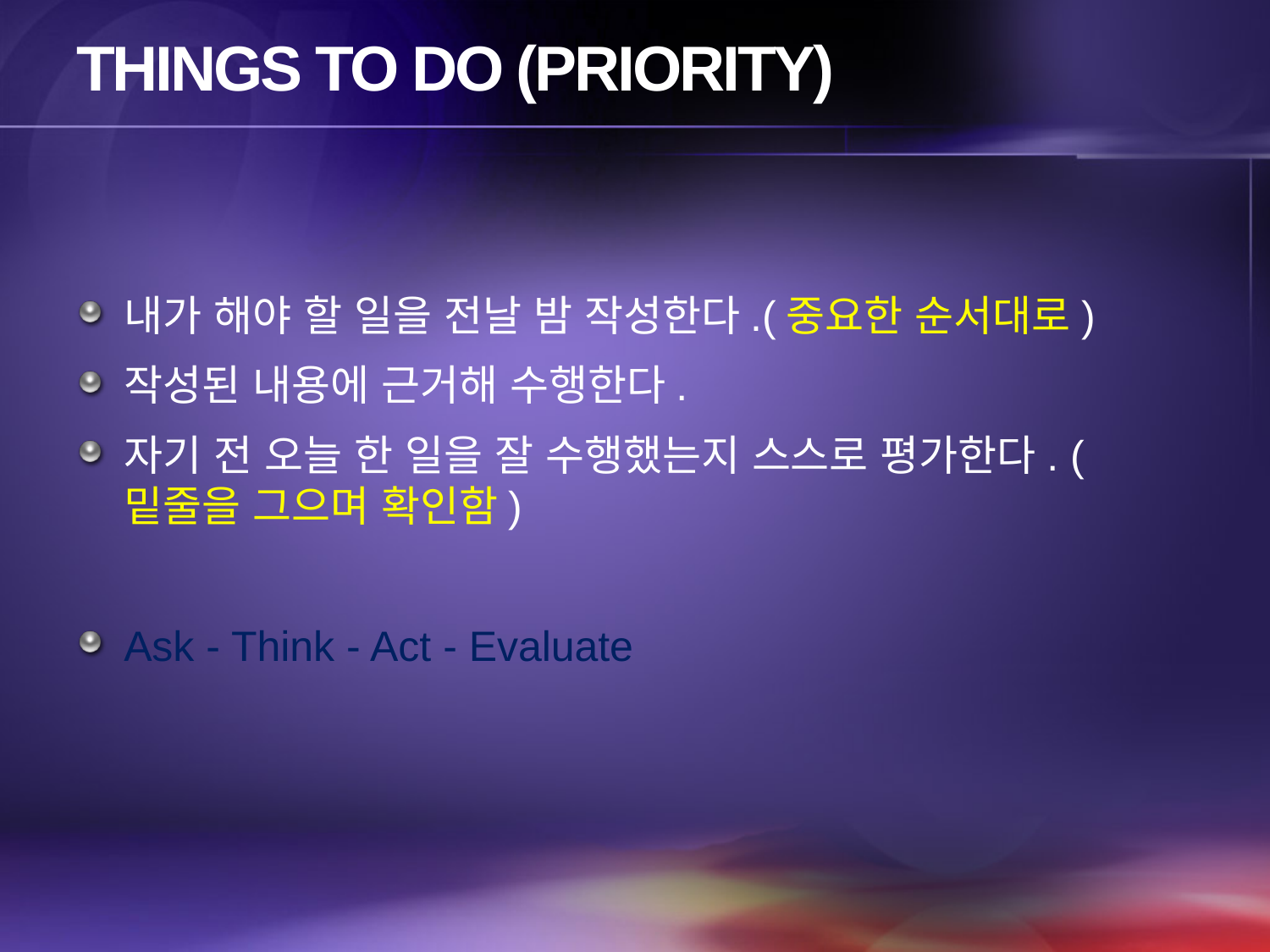

# Things to do (Priority)

내가 해야 할 일을 전날 밤 작성한다.(중요한 순서대로)
작성된 내용에 근거해 수행한다.
자기 전 오늘 한 일을 잘 수행했는지 스스로 평가한다. (밑줄을 그으며 확인함)

Ask - Think - Act - Evaluate